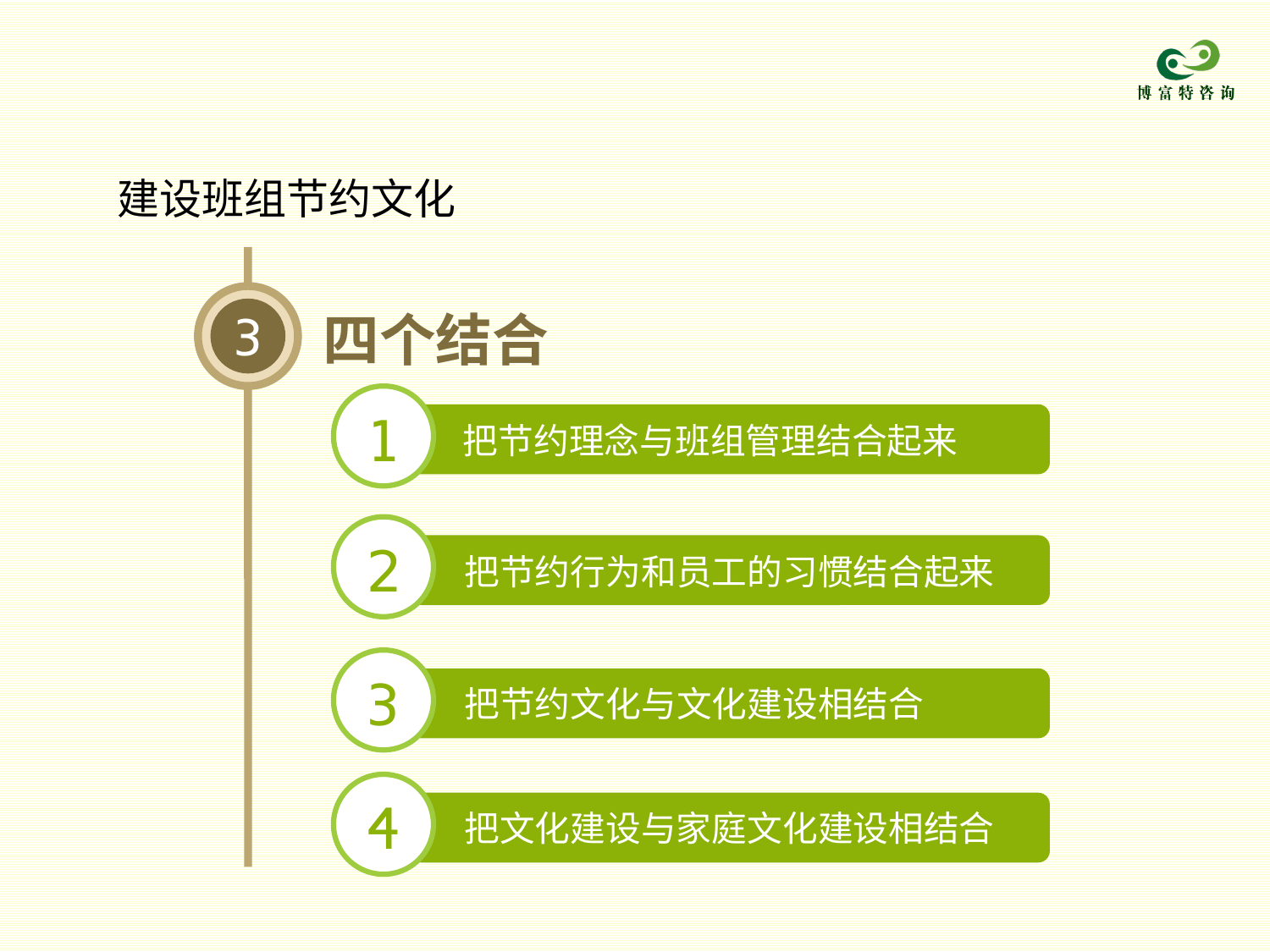

建设班组节约文化

3
四个结合

1

把节约理念与班组管理结合起来

2

把节约行为和员工的习惯结合起来

3

把节约文化与文化建设相结合

4

把文化建设与家庭文化建设相结合